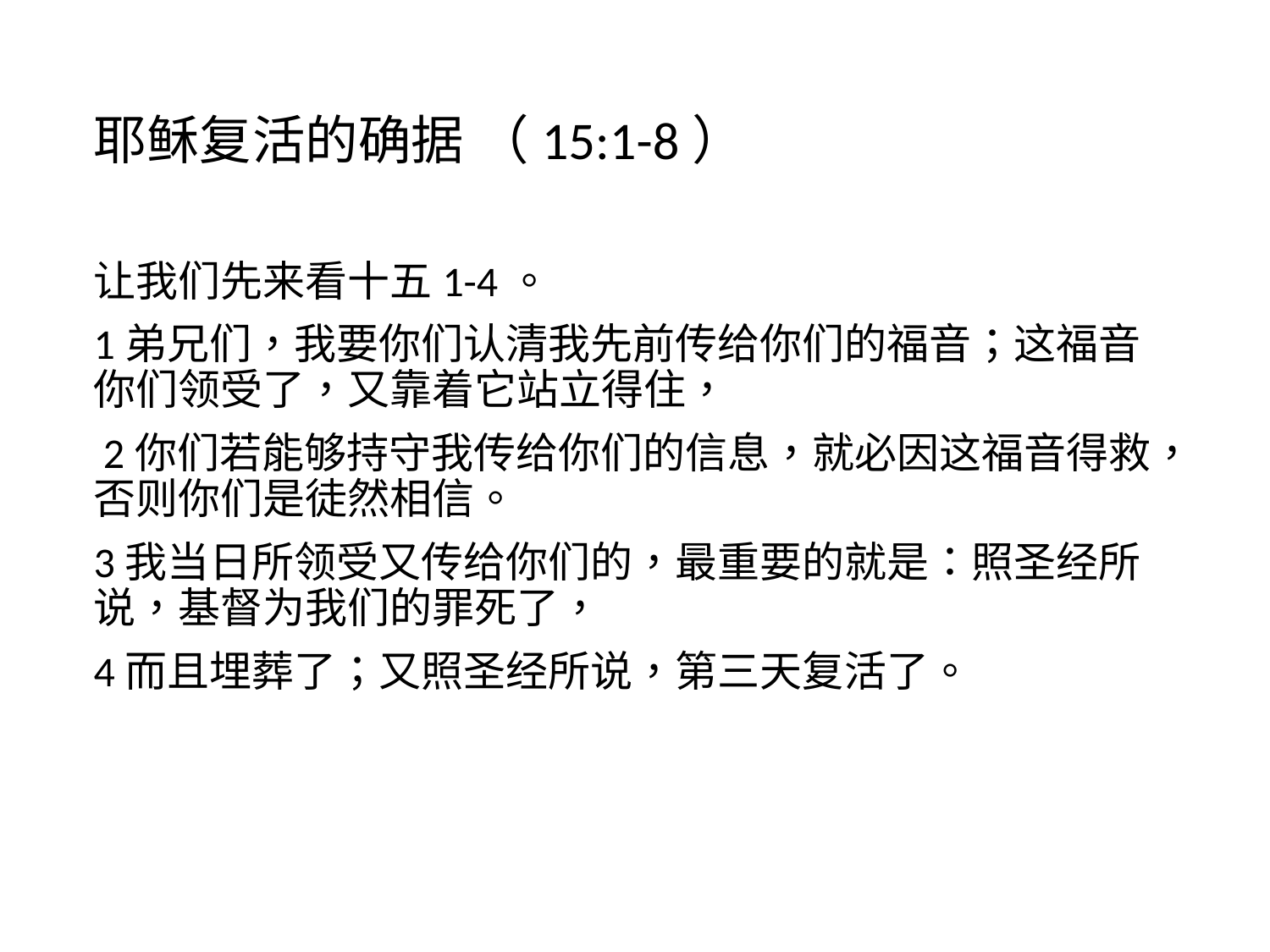

# 耶稣复活的确据 （15:1-8）
让我们先来看十五1-4。
1弟兄们，我要你们认清我先前传给你们的福音；这福音你们领受了，又靠着它站立得住，
 2你们若能够持守我传给你们的信息，就必因这福音得救，否则你们是徒然相信。
3我当日所领受又传给你们的，最重要的就是：照圣经所说，基督为我们的罪死了，
4而且埋葬了；又照圣经所说，第三天复活了。